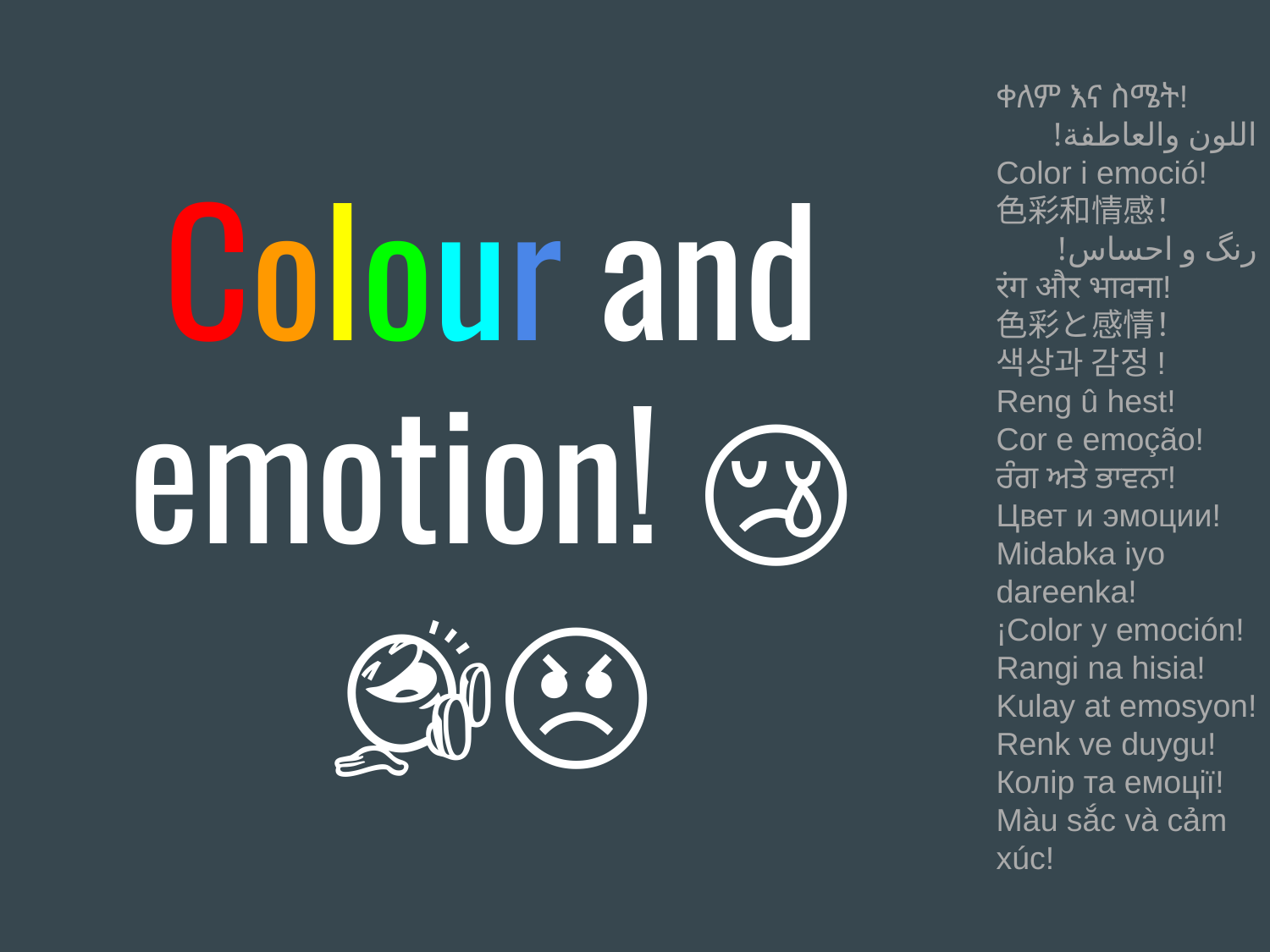

Colour and emotion! 😢🤣😠
ቀለም እና ስሜት!
اللون والعاطفة!
Color i emoció!
色彩和情感！
رنگ و احساس!
रंग और भावना!
色彩と感情！
색상과 감정!
Reng û hest!
Cor e emoção!
ਰੰਗ ਅਤੇ ਭਾਵਨਾ!
Цвет и эмоции!
Midabka iyo dareenka!
¡Color y emoción!
Rangi na hisia!
Kulay at emosyon!
Renk ve duygu!
Колір та емоції!
Màu sắc và cảm xúc!